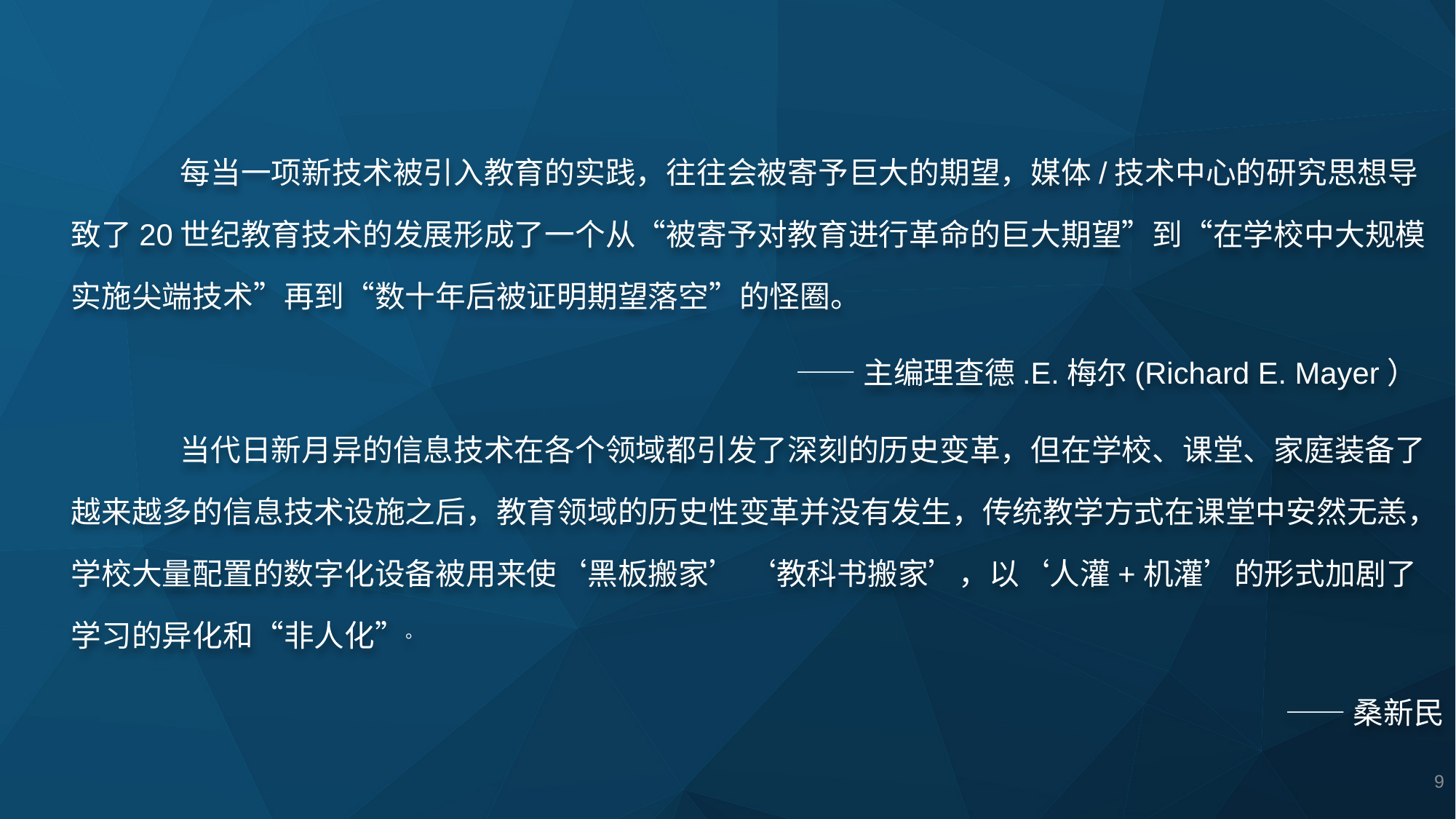

每当一项新技术被引入教育的实践，往往会被寄予巨大的期望，媒体/技术中心的研究思想导致了20世纪教育技术的发展形成了一个从“被寄予对教育进行革命的巨大期望”到“在学校中大规模实施尖端技术”再到“数十年后被证明期望落空”的怪圈。
——主编理查德.E.梅尔(Richard E. Mayer）
	当代日新月异的信息技术在各个领域都引发了深刻的历史变革，但在学校、课堂、家庭装备了越来越多的信息技术设施之后，教育领域的历史性变革并没有发生，传统教学方式在课堂中安然无恙， 学校大量配置的数字化设备被用来使‘黑板搬家’ ‘教科书搬家’，以‘人灌+机灌’的形式加剧了学习的异化和“非人化”。
   ——桑新民
9